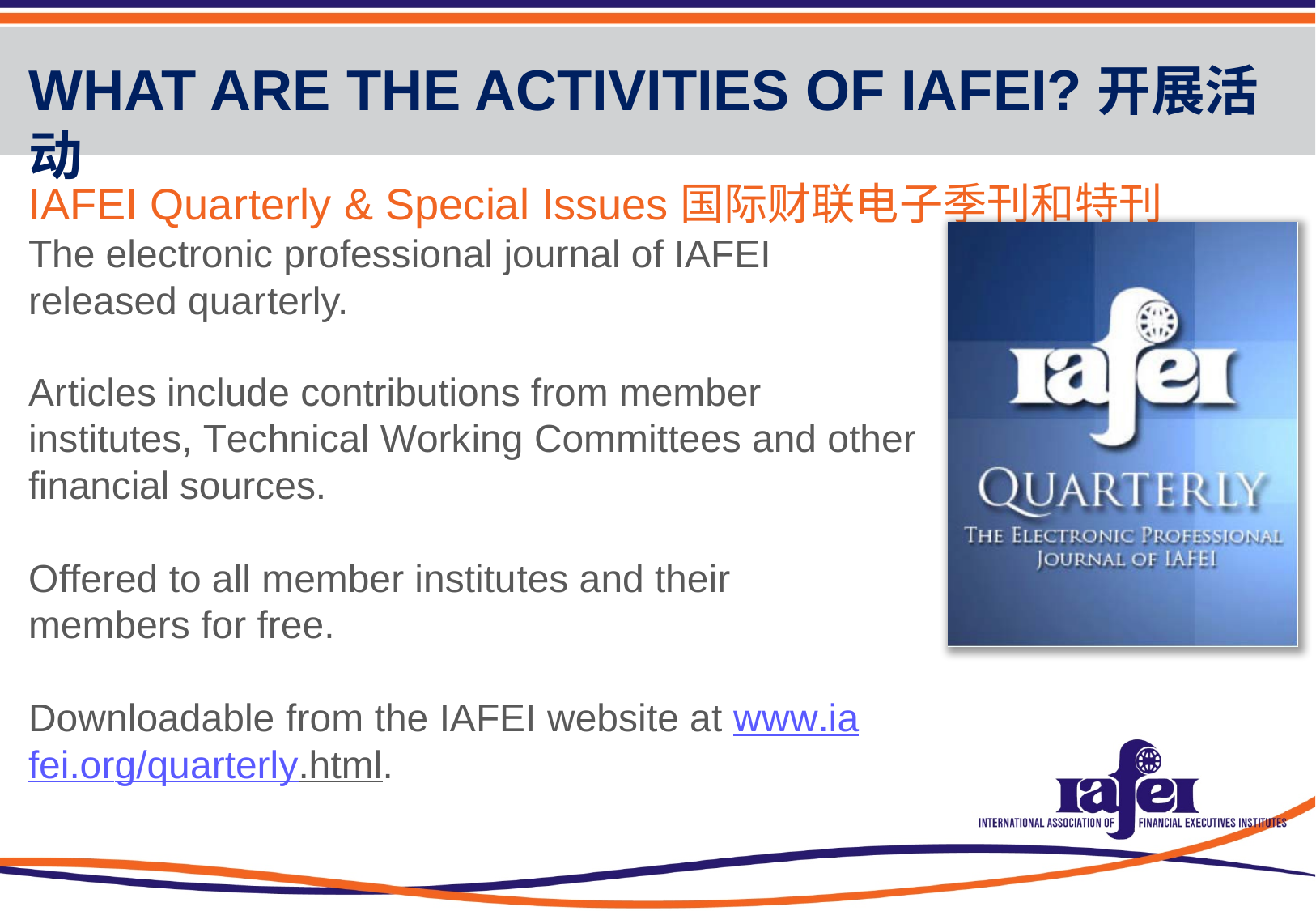

WHAT ARE THE ACTIVITIES OF IAFEI?开展活动
IAFEI Quarterly & Special Issues国际财联电子季刊和特刊
The electronic professional journal of IAFEI released quarterly.

Articles include contributions from member institutes, Technical Working Committees and other financial sources.

Offered to all member institutes and their members for free.

Downloadable from the IAFEI website at www.iafei.org/quarterly.html.